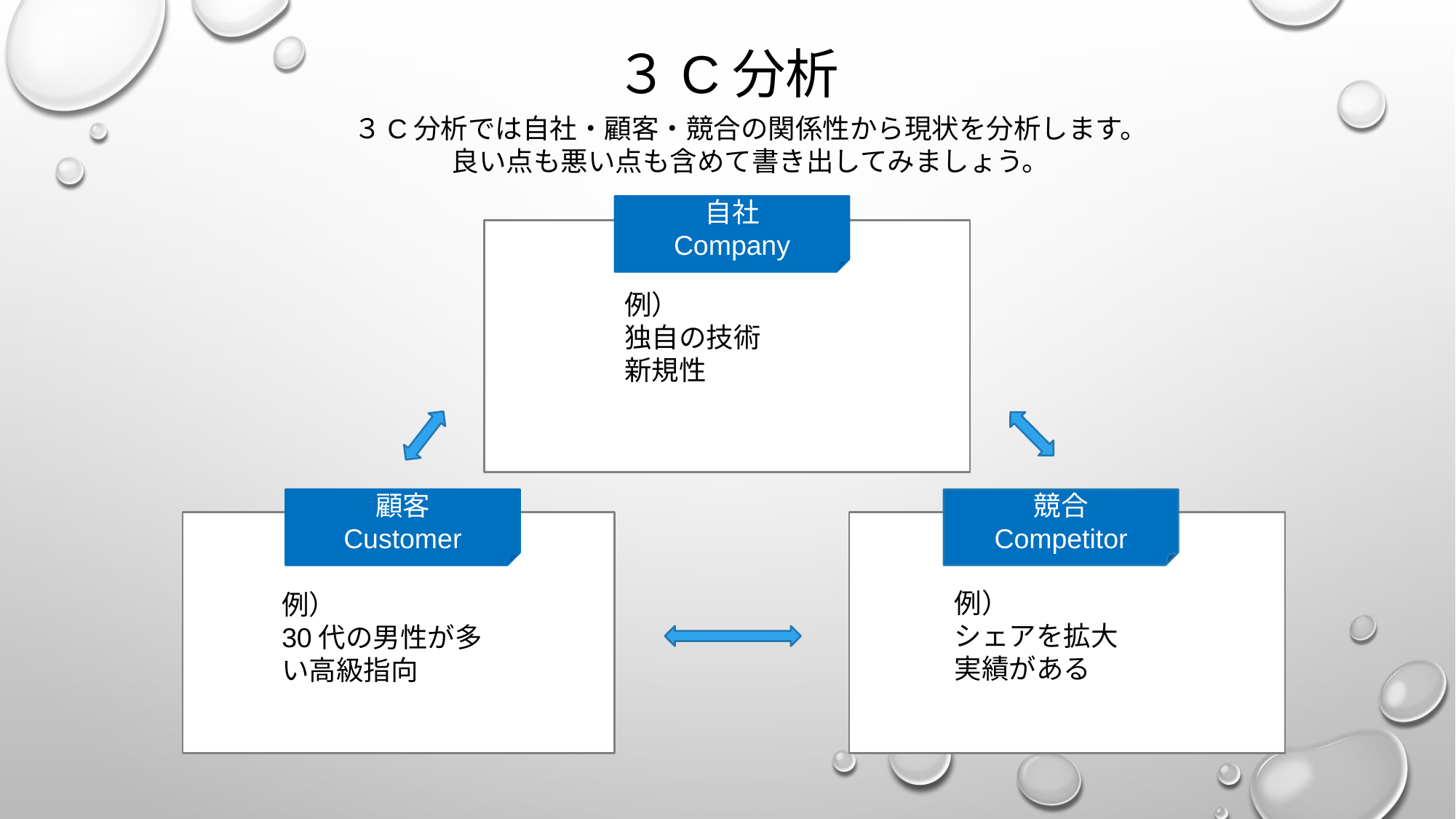

# ３C分析
３C分析では自社・顧客・競合の関係性から現状を分析します。
良い点も悪い点も含めて書き出してみましょう。
自社
Company

例）
独自の技術
新規性

顧客
Customer
競合
Competitor

例）
シェアを拡大
実績がある
例）
30代の男性が多い高級指向